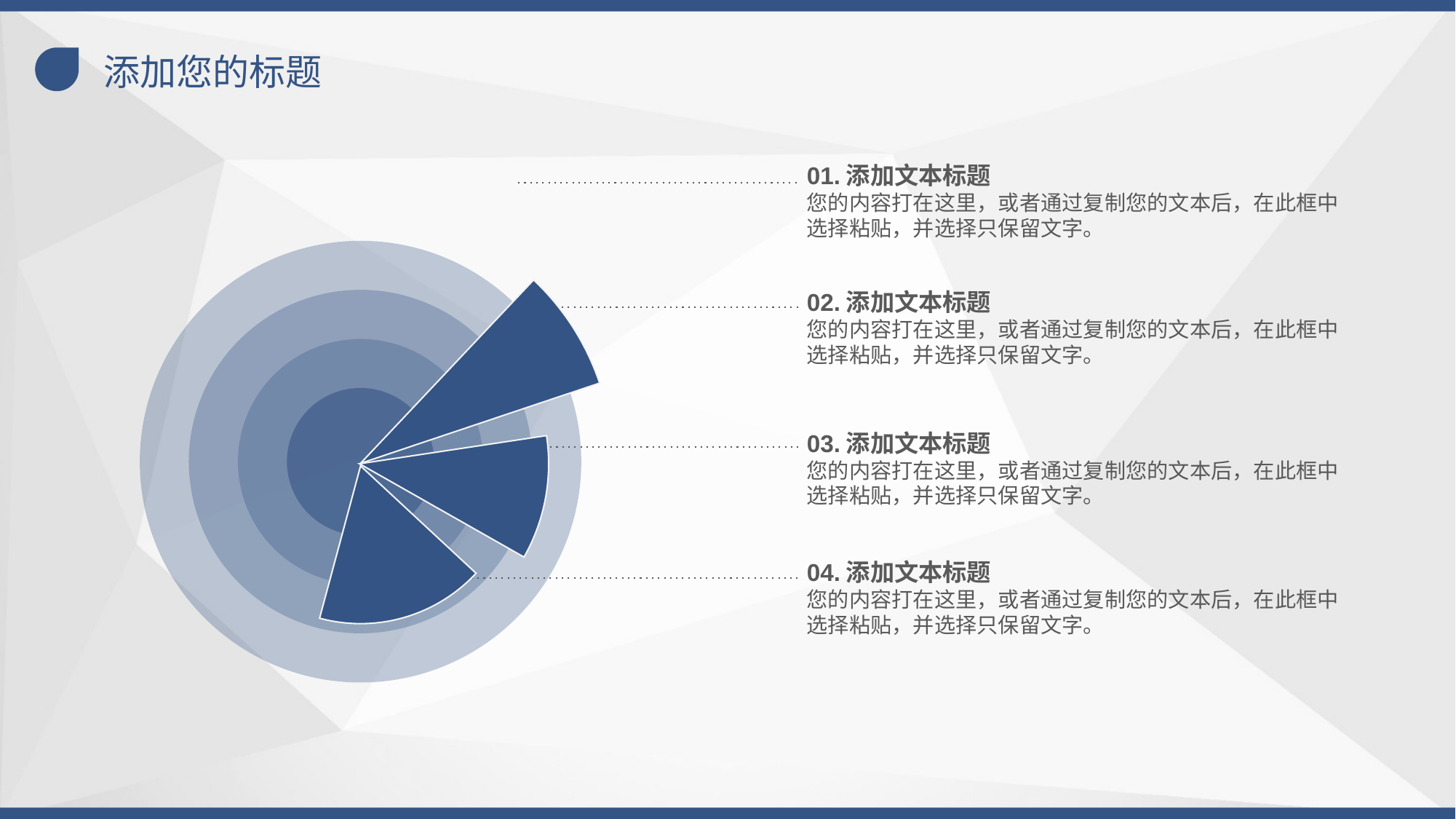

添加您的标题

01.添加文本标题
您的内容打在这里，或者通过复制您的文本后，在此框中选择粘贴，并选择只保留文字。

02.添加文本标题
您的内容打在这里，或者通过复制您的文本后，在此框中选择粘贴，并选择只保留文字。

03.添加文本标题
您的内容打在这里，或者通过复制您的文本后，在此框中选择粘贴，并选择只保留文字。
04.添加文本标题
您的内容打在这里，或者通过复制您的文本后，在此框中选择粘贴，并选择只保留文字。